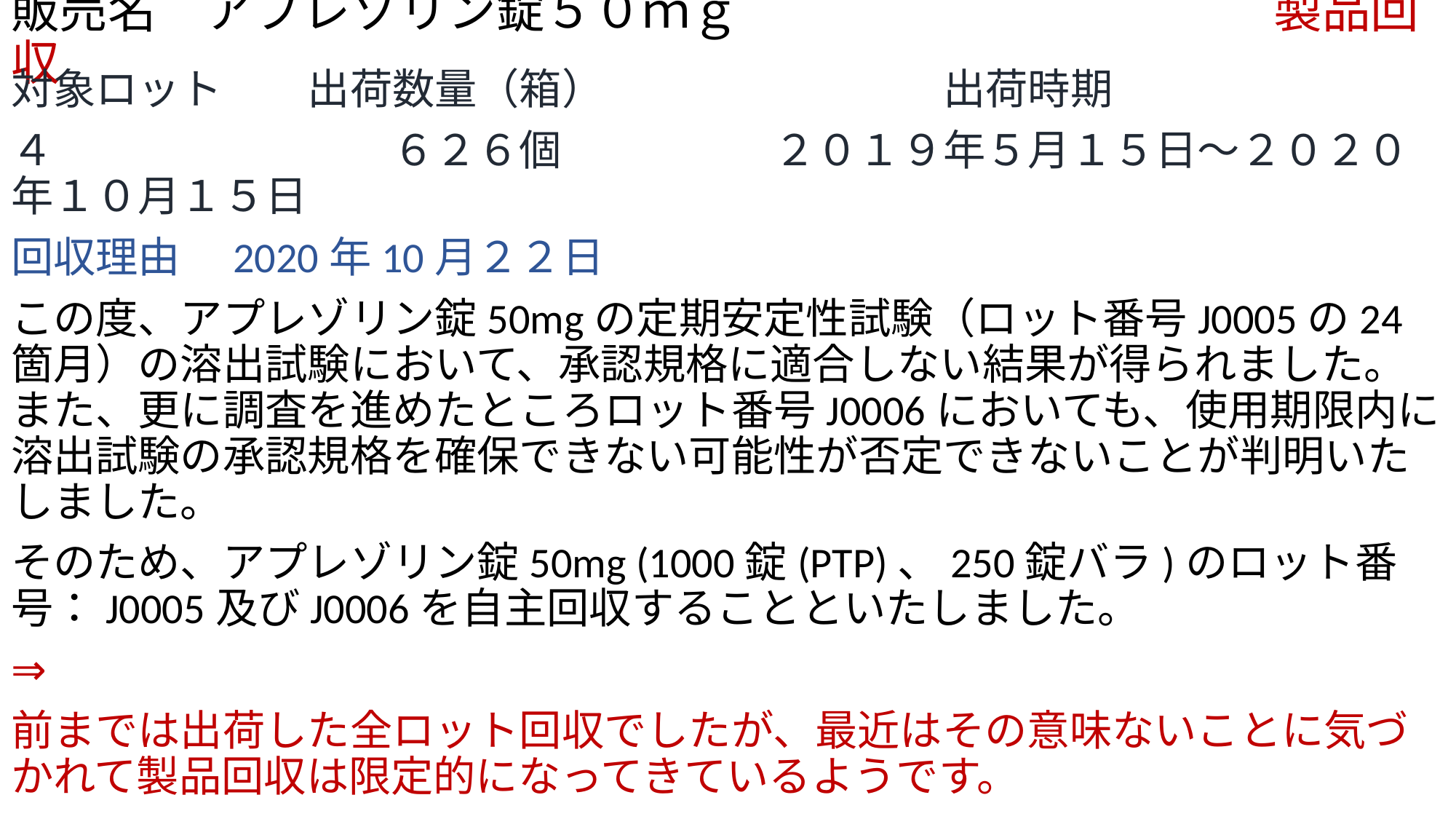

# 販売名　アプレゾリン錠５０ｍｇ　　　　　　　　　　　製品回収
対象ロット　　出荷数量（箱）　　　　　　　　出荷時期
４　　　　　　　　６２６個　　　　　２０１９年５月１５日～２０２０年１０月１５日
回収理由　2020年10月２２日
この度、アプレゾリン錠50mgの定期安定性試験（ロット番号J0005の24箇月）の溶出試験において、承認規格に適合しない結果が得られました。また、更に調査を進めたところロット番号J0006においても、使用期限内に溶出試験の承認規格を確保できない可能性が否定できないことが判明いたしました。
そのため、アプレゾリン錠50mg (1000錠(PTP)、250錠バラ)のロット番号：J0005及びJ0006を自主回収することといたしました。
⇒
前までは出荷した全ロット回収でしたが、最近はその意味ないことに気づかれて製品回収は限定的になってきているようです。